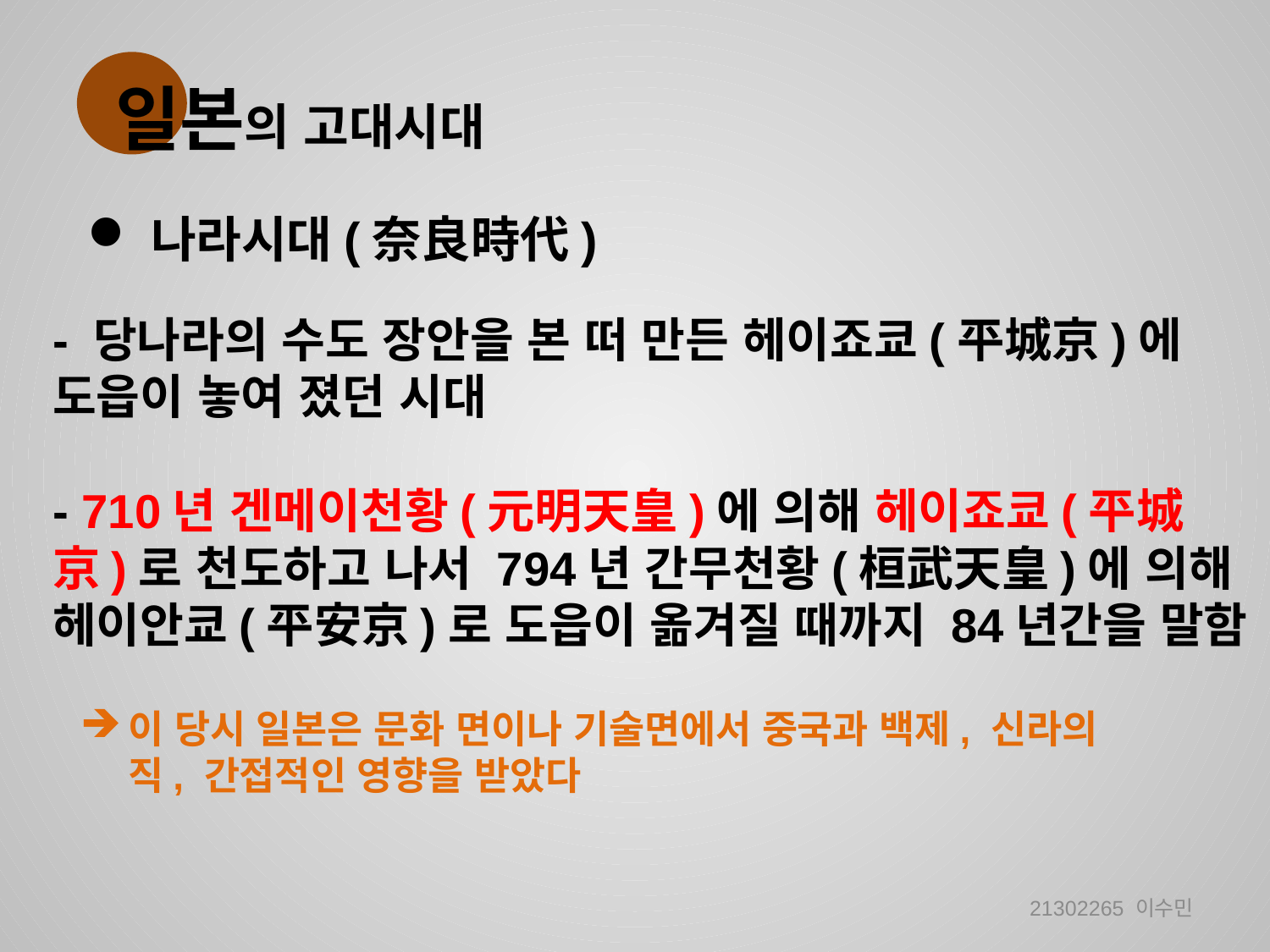

일본의 고대시대
나라시대(奈良時代)
- 당나라의 수도 장안을 본 떠 만든 헤이죠쿄(平城京)에 도읍이 놓여 졌던 시대

- 710년 겐메이천황(元明天皇)에 의해 헤이죠쿄(平城京)로 천도하고 나서 794년 간무천황(桓武天皇)에 의해 헤이안쿄(平安京)로 도읍이 옮겨질 때까지 84년간을 말함
이 당시 일본은 문화 면이나 기술면에서 중국과 백제, 신라의     직, 간접적인 영향을 받았다
21302265 이수민